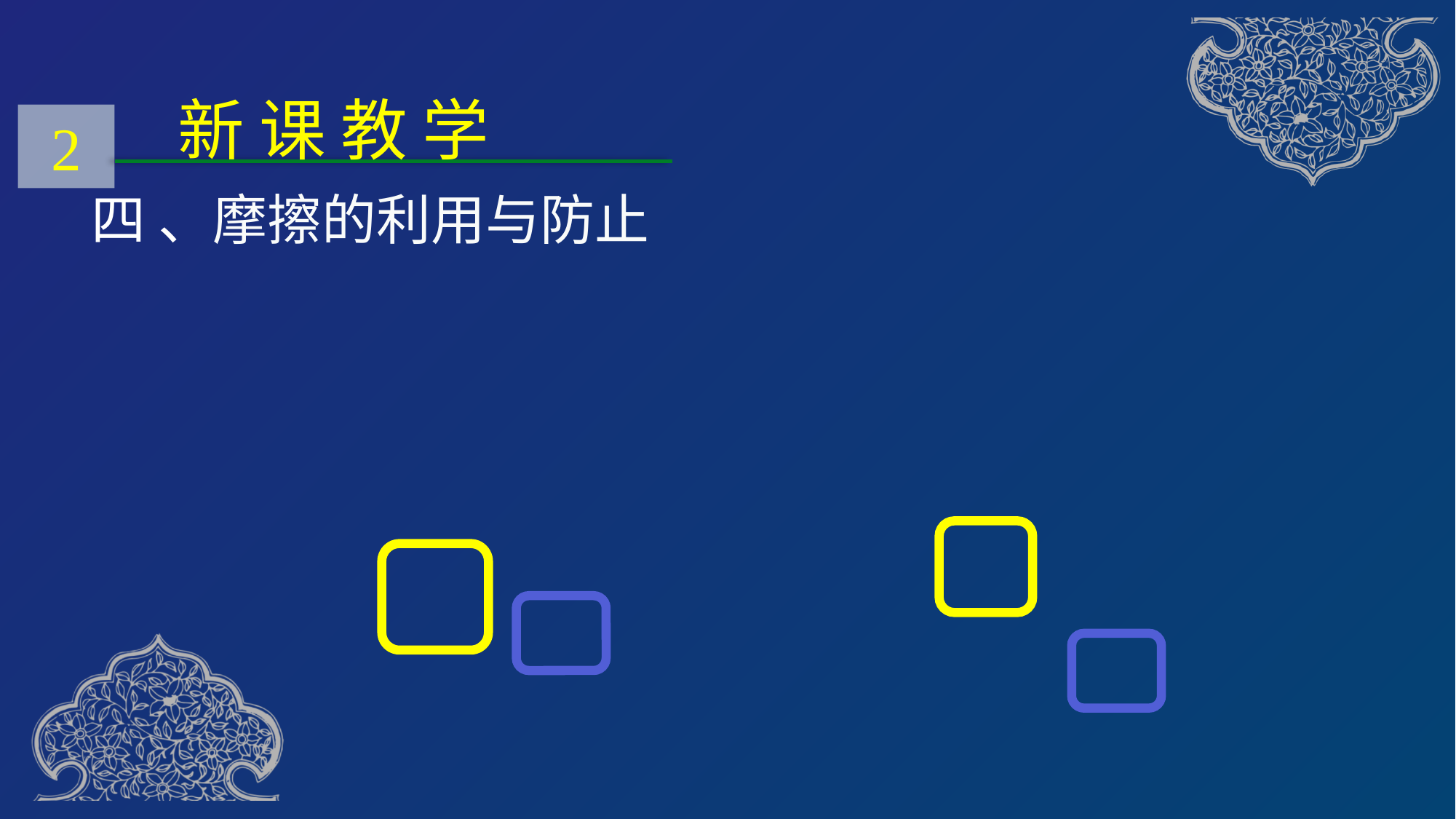

新 课 教 学

2
四 、摩擦的利用与防止